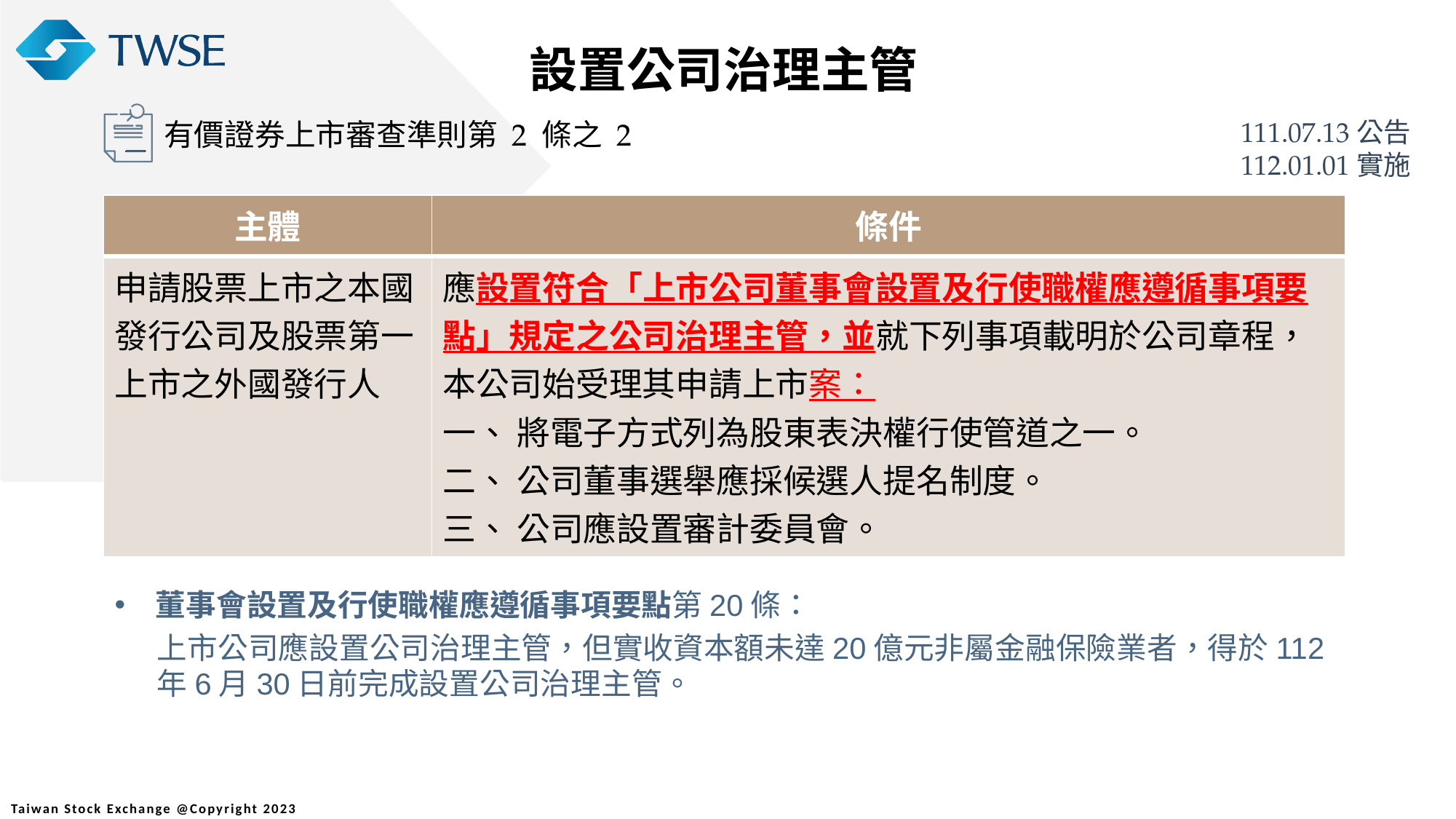

設置公司治理主管

有價證券上市審查準則第 2 條之 2

111.07.13公告
112.01.01實施
| 主體 | 條件 |
| --- | --- |
| 申請股票上市之本國發行公司及股票第一上市之外國發行人 | 應設置符合「上市公司董事會設置及行使職權應遵循事項要點」規定之公司治理主管，並就下列事項載明於公司章程，本公司始受理其申請上市案： 一、 將電子方式列為股東表決權行使管道之一。 二、 公司董事選舉應採候選人提名制度。 三、 公司應設置審計委員會。 |
董事會設置及行使職權應遵循事項要點第20條：
上市公司應設置公司治理主管，但實收資本額未達20億元非屬金融保險業者，得於112年6月30日前完成設置公司治理主管。

15